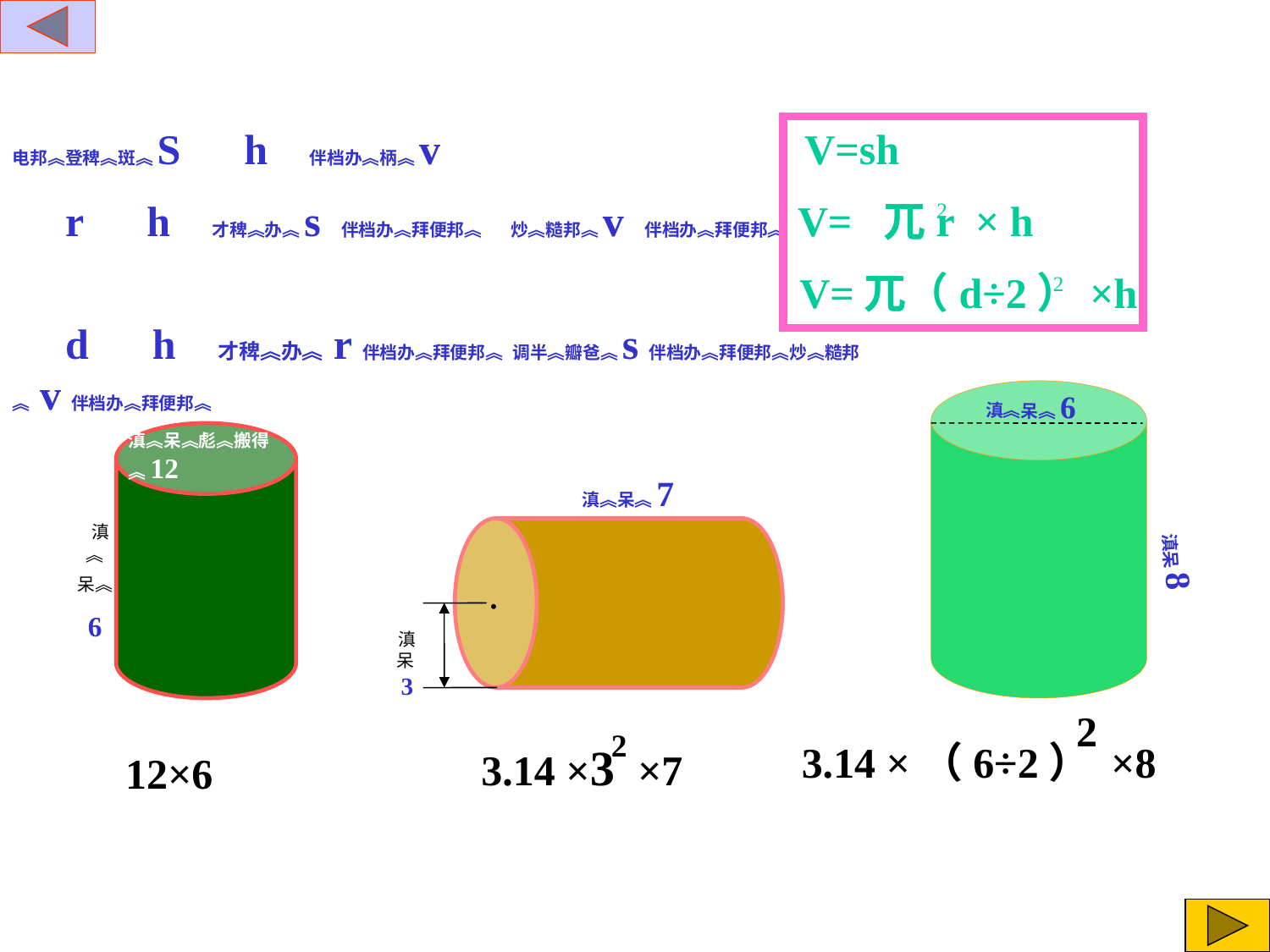

电邦︽登稗︽斑︽S      h   伴档办︽柄︽v
     r      h   才稗︽办︽s 伴档办︽拜便邦︽   炒︽糙邦︽v 伴档办︽拜便邦︽
     d      h   才稗︽办︽ r伴档办︽拜便邦︽ 调半︽瓣爸︽s伴档办︽拜便邦︽炒︽糙邦︽ v伴档办︽拜便邦︽

V=sh
            V=  兀r  × h
                      V=兀（d÷2）×h

2
2

滇︽呆︽彪︽搬得︽12
 滇︽
呆︽
6

    滇︽呆︽7
.
 滇呆3

滇︽呆︽6

滇呆8

2
3.14 ×（6÷2） ×8
2
3.14 ×3  ×7
12×6